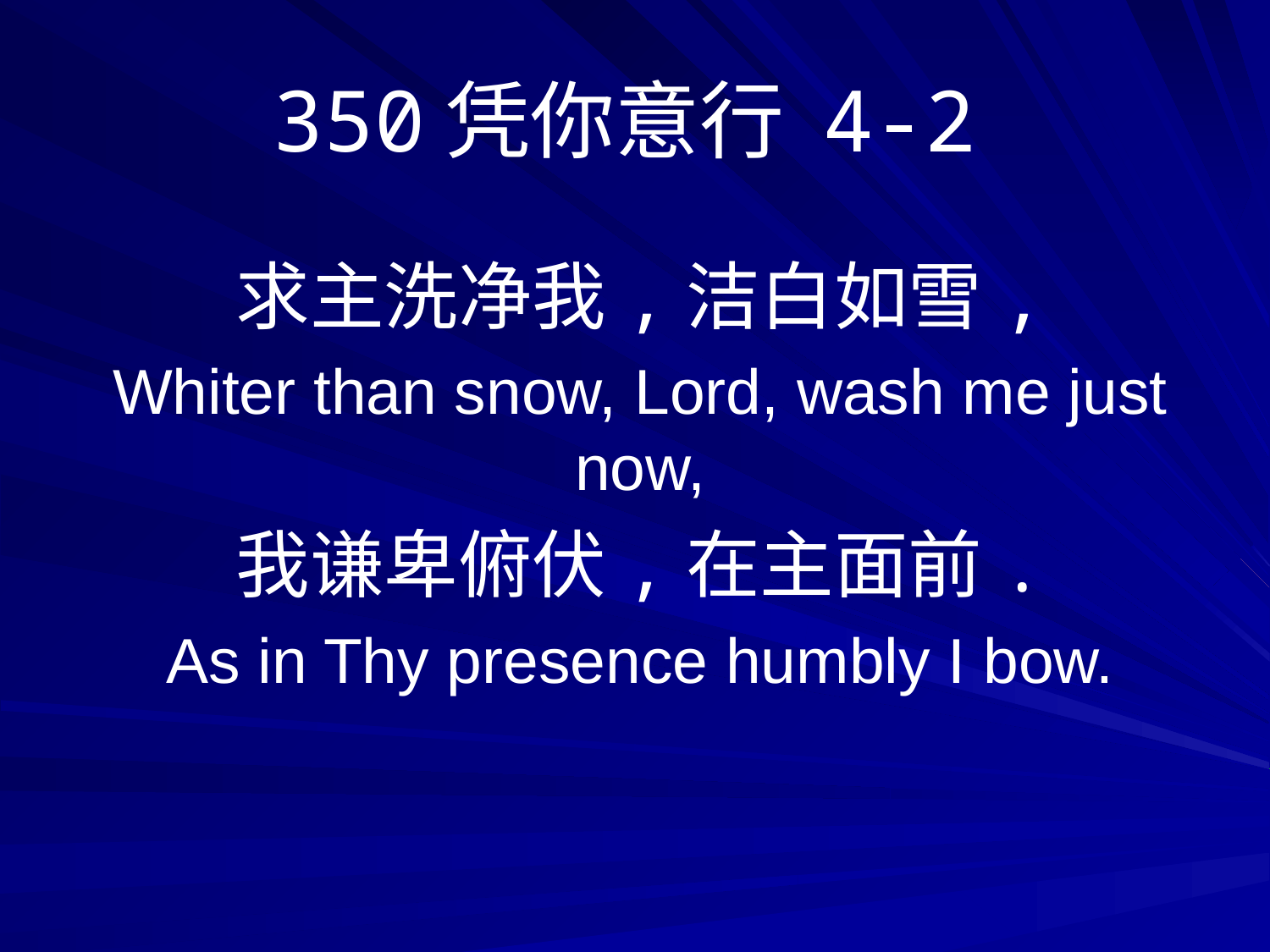

350凭你意行 4-2
求主洗净我,洁白如雪,
Whiter than snow, Lord, wash me just now,
我谦卑俯伏,在主面前.
As in Thy presence humbly I bow.